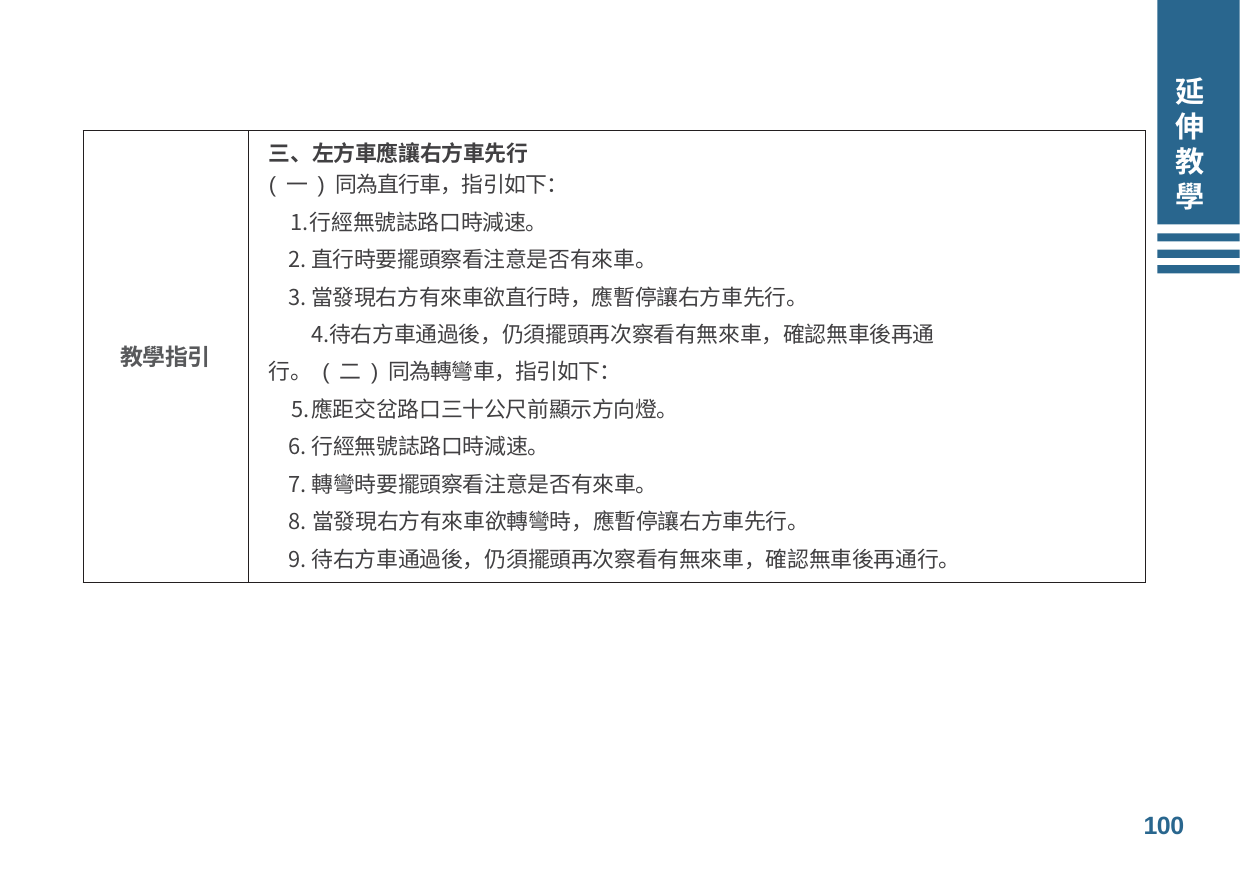

# 延伸教學

三、左方車應讓右方車先行
( 一 ) 同為直行車，指引如下：
行經無號誌路口時減速。
直行時要擺頭察看注意是否有來車。
當發現右方有來車欲直行時，應暫停讓右方車先行。
待右方車通過後，仍須擺頭再次察看有無來車，確認無車後再通行。 ( 二 ) 同為轉彎車，指引如下：
應距交岔路口三十公尺前顯示方向燈。
行經無號誌路口時減速。
轉彎時要擺頭察看注意是否有來車。
當發現右方有來車欲轉彎時，應暫停讓右方車先行。
待右方車通過後，仍須擺頭再次察看有無來車，確認無車後再通行。
教學指引
100